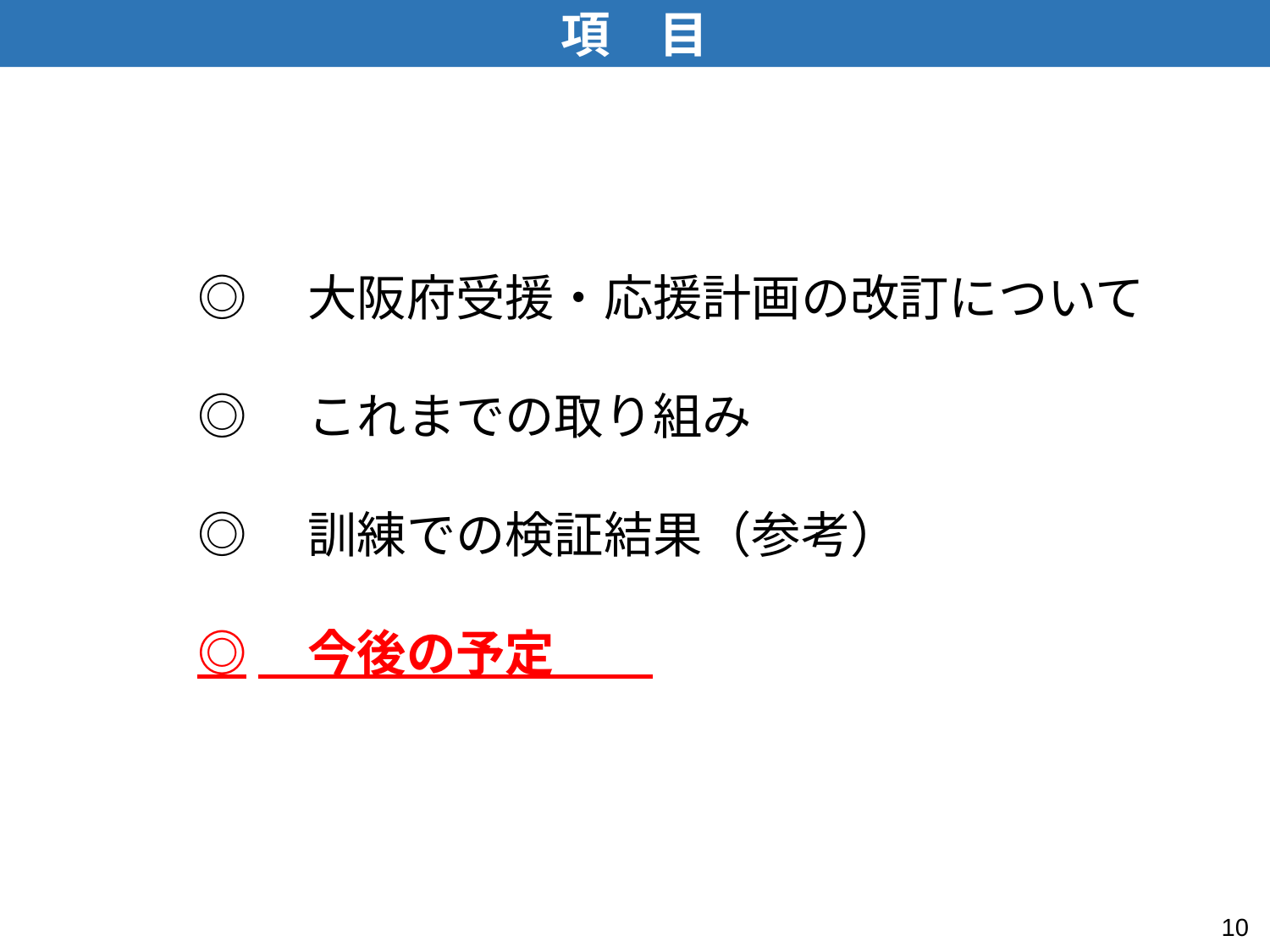

項　目
◎　大阪府受援・応援計画の改訂について

◎　これまでの取り組み

◎　訓練での検証結果（参考）

◎　今後の予定
10